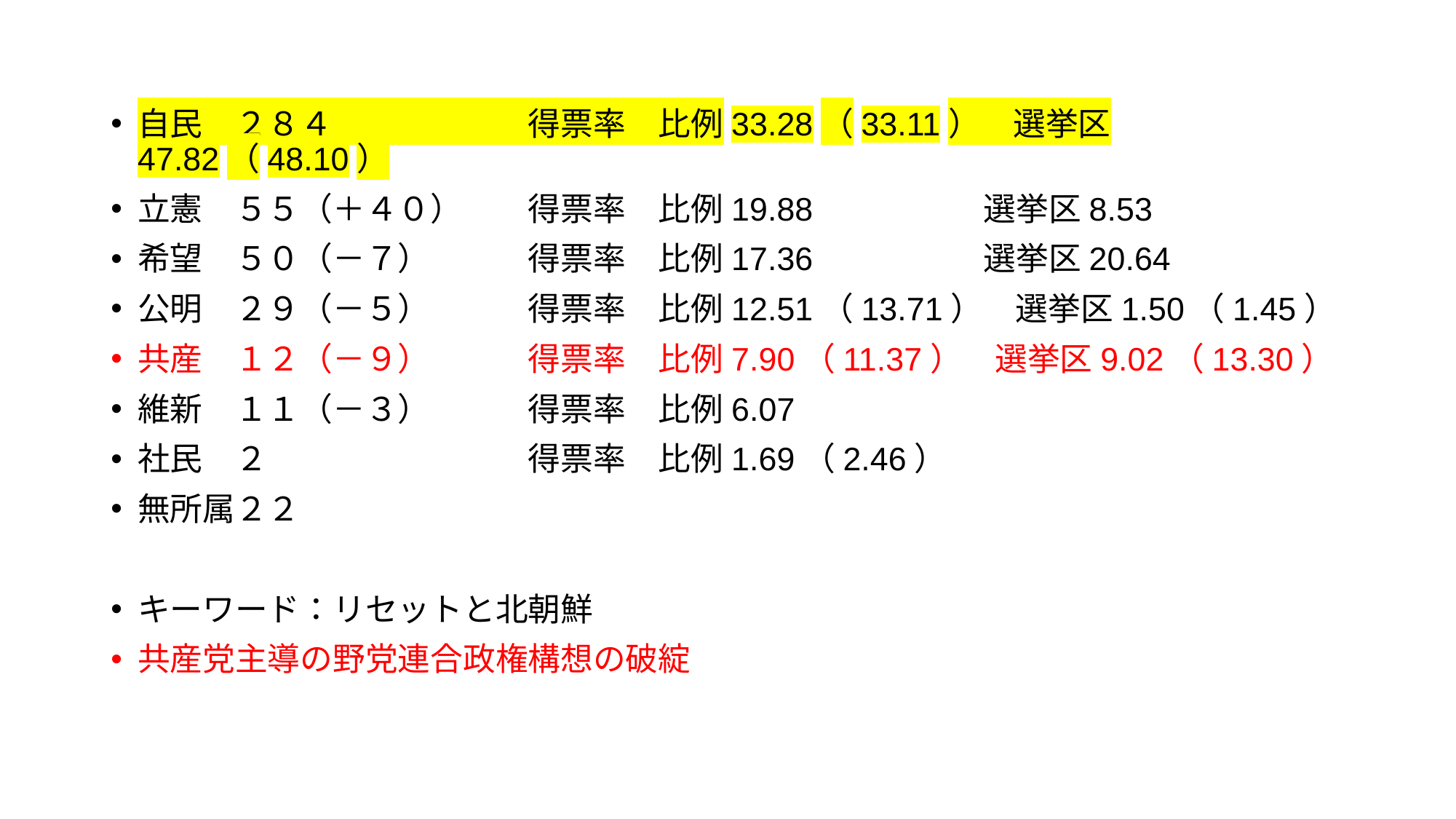

自民　２８４　　　　　　得票率　比例33.28（33.11）　選挙区47.82（48.10）
立憲　５５（＋４０）　　得票率　比例19.88　　　　　選挙区8.53
希望　５０（－７）　　　得票率　比例17.36　　　　　選挙区20.64
公明　２９（－５）　　　得票率　比例12.51（13.71）　選挙区1.50（1.45）
共産　１２（－９）　　　得票率　比例7.90（11.37）　選挙区9.02（13.30）
維新　１１（－３）　　　得票率　比例6.07
社民　２　　　　　　　　得票率　比例1.69（2.46）
無所属２２

キーワード：リセットと北朝鮮
共産党主導の野党連合政権構想の破綻